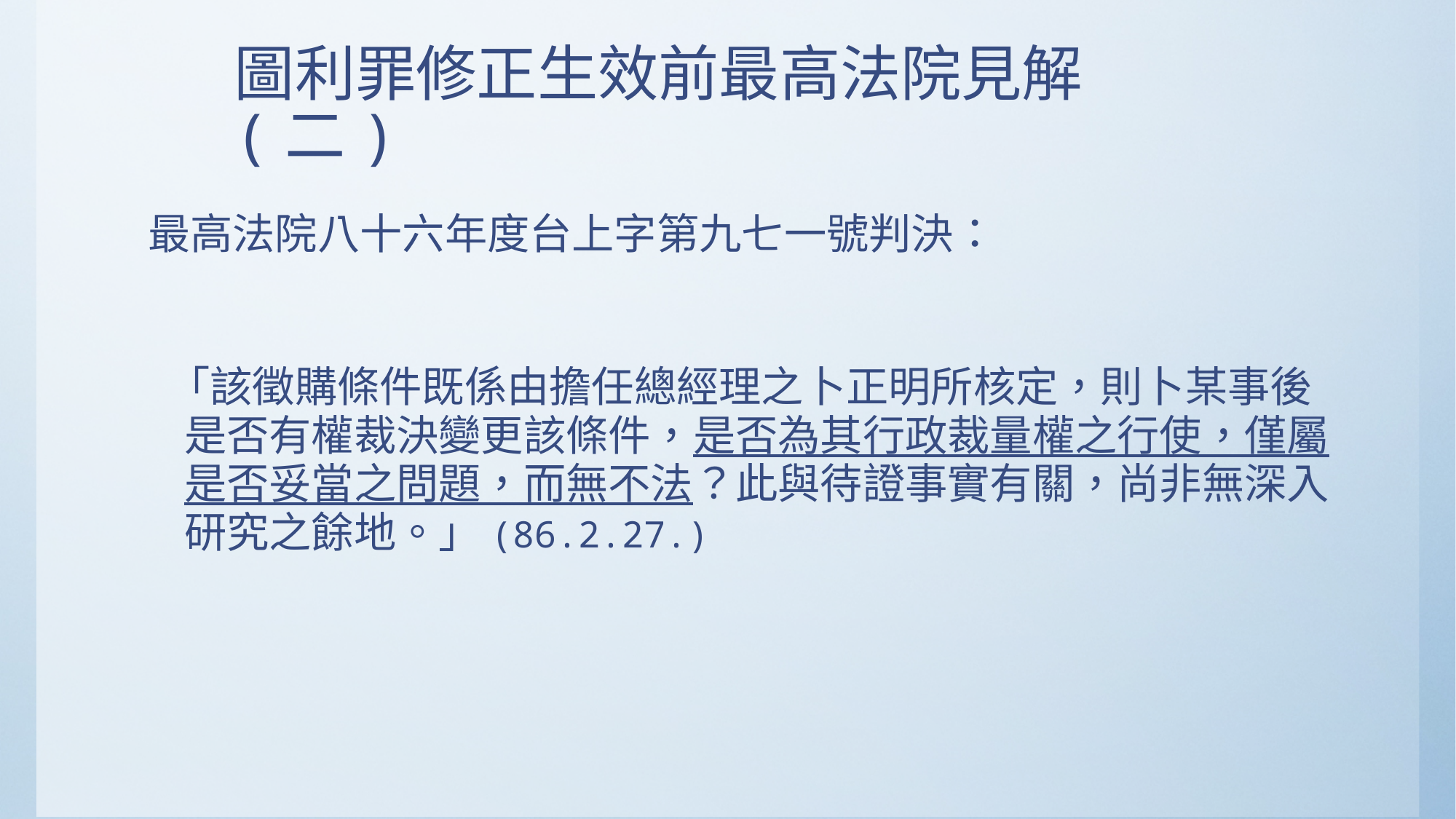

最高法院八十六年度台上字第九七一號判決：

 「該徵購條件既係由擔任總經理之卜正明所核定，則卜某事後是否有權裁決變更該條件，是否為其行政裁量權之行使，僅屬是否妥當之問題，而無不法？此與待證事實有關，尚非無深入研究之餘地。」(86.2.27.)
圖利罪修正生效前最高法院見解(二)